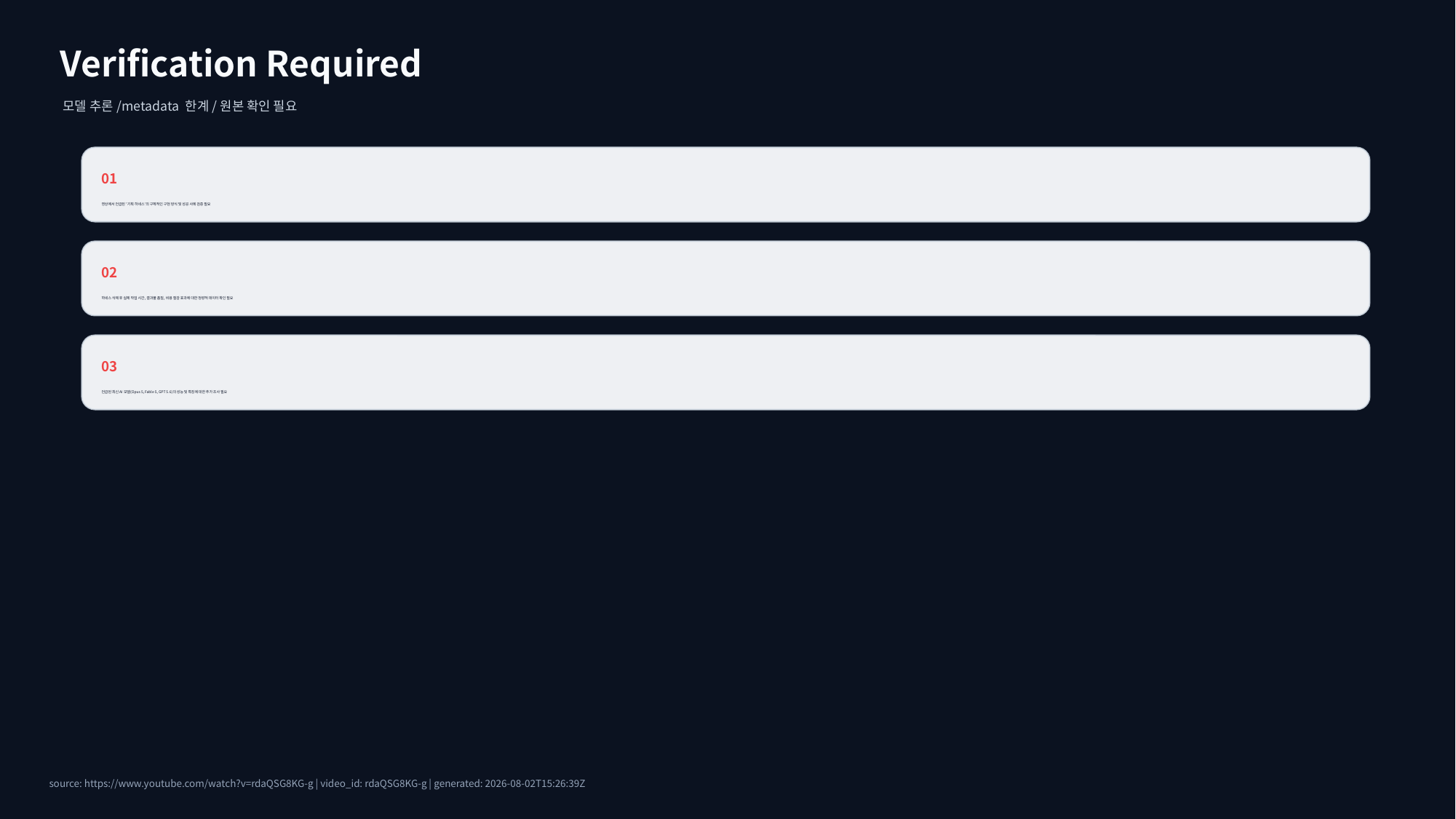

Verification Required
모델 추론/metadata 한계/원본 확인 필요

01
영상에서 언급된 '기획 하네스'의 구체적인 구현 방식 및 성공 사례 검증 필요

02
하네스 삭제 후 실제 작업 시간, 결과물 품질, 비용 절감 효과에 대한 정량적 데이터 확인 필요

03
언급된 최신 AI 모델(Opus 5, Fable 5, GPT 5.6)의 성능 및 특징에 대한 추가 조사 필요
source: https://www.youtube.com/watch?v=rdaQSG8KG-g | video_id: rdaQSG8KG-g | generated: 2026-08-02T15:26:39Z